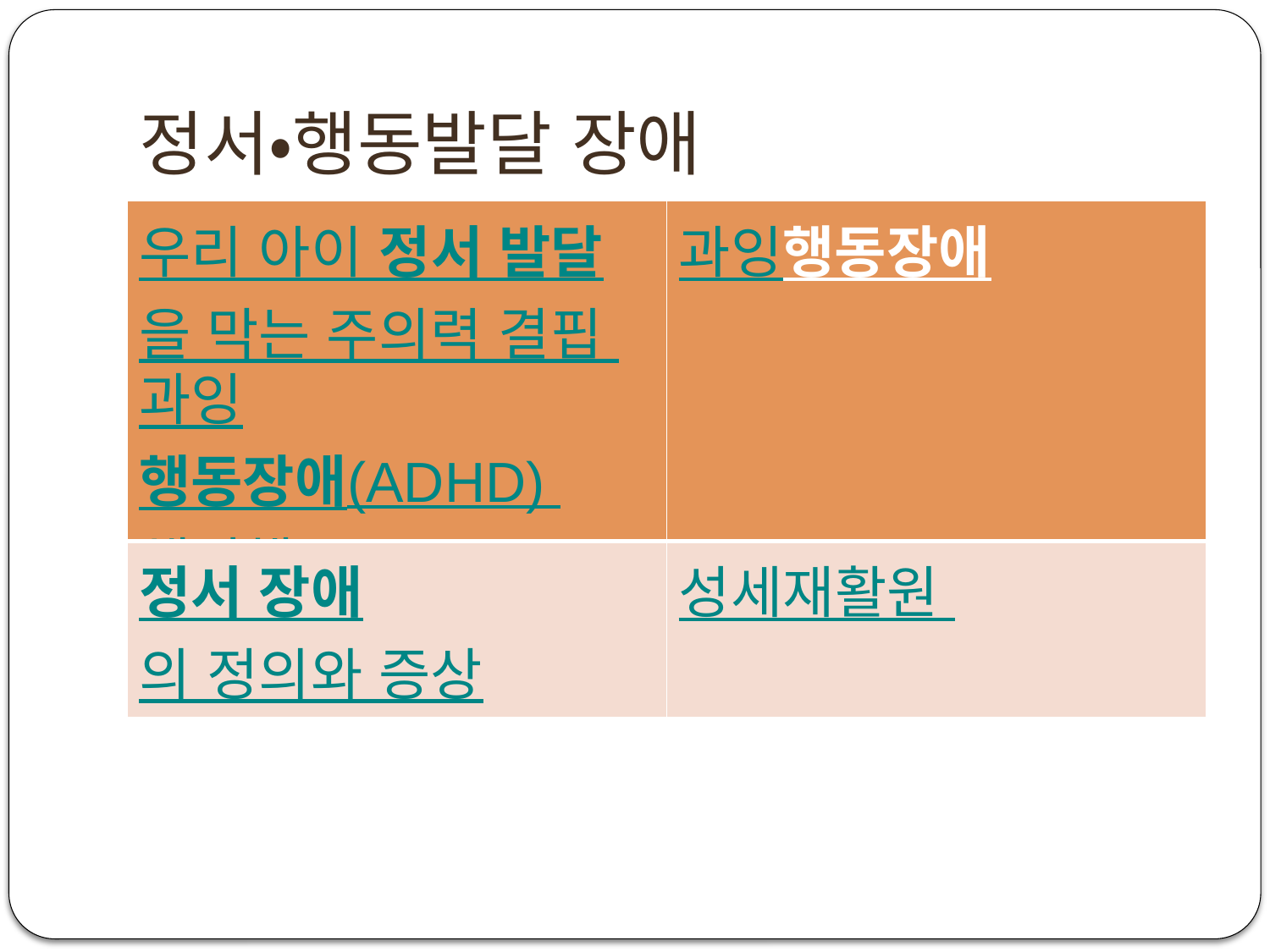

# 정서‧행동발달 장애
| 우리 아이 정서 발달을 막는 주의력 결핍 과잉행동장애(ADHD) 해결책 | 과잉행동장애 |
| --- | --- |
| 정서 장애의 정의와 증상 | 성세재활원 |